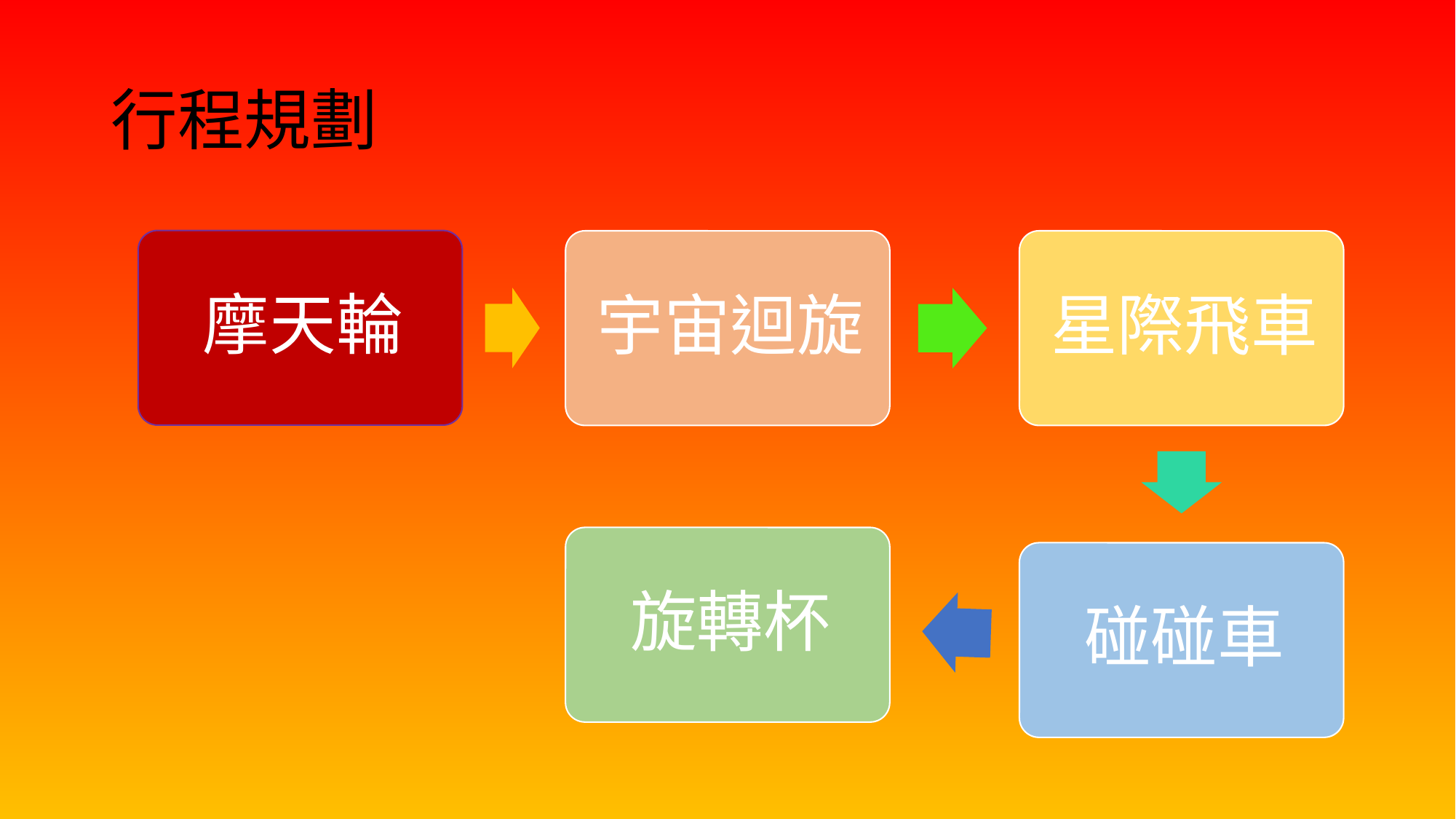

# 行程規劃
摩天輪

宇宙迴旋

星際飛車

碰碰車

旋轉杯